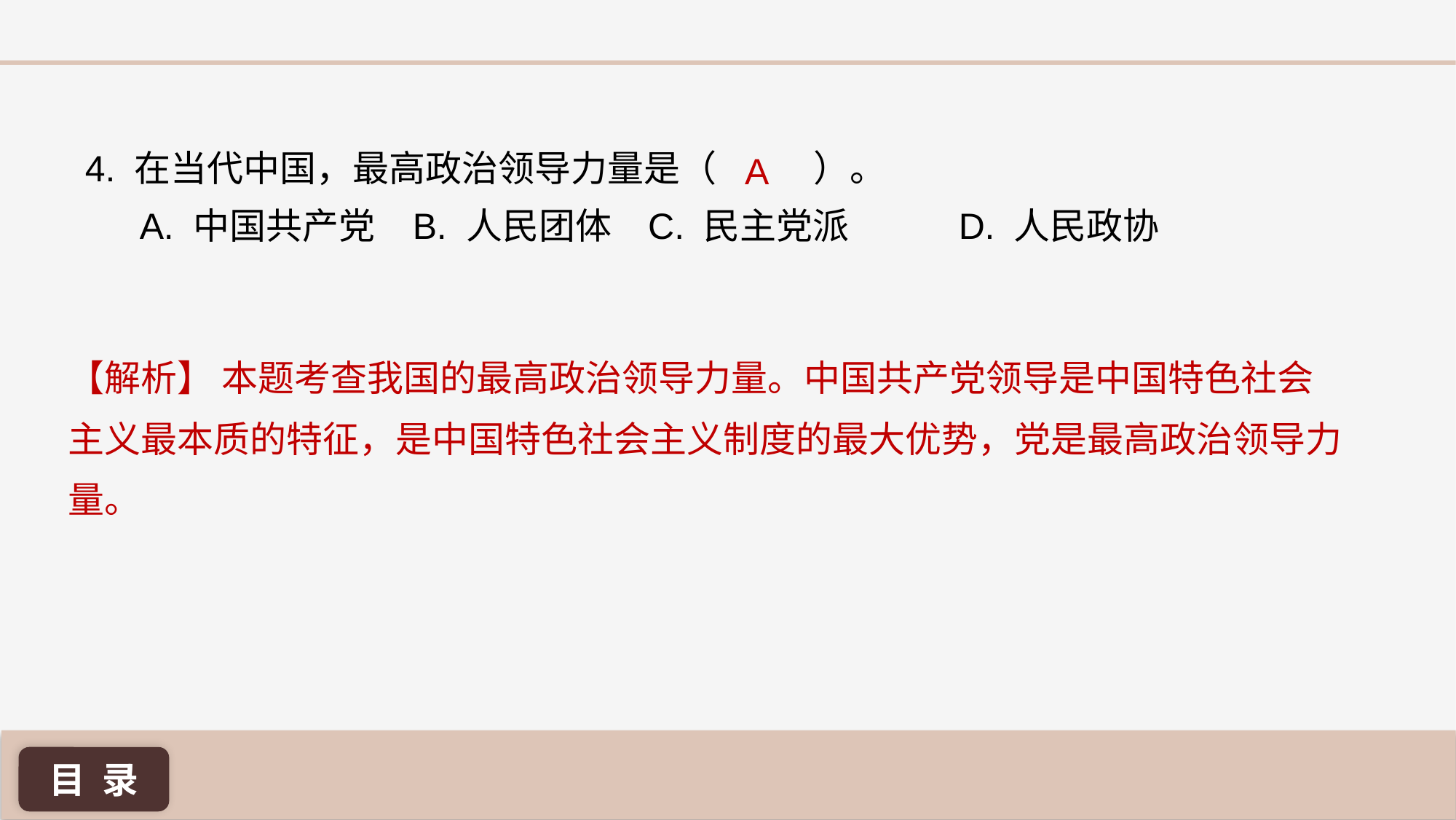

A
4. 在当代中国，最高政治领导力量是（ 	         ）。
A. 中国共产党 	B. 人民团体	 C. 民主党派 	D. 人民政协
【解析】 本题考查我国的最高政治领导力量。中国共产党领导是中国特色社会主义最本质的特征，是中国特色社会主义制度的最大优势，党是最高政治领导力量。